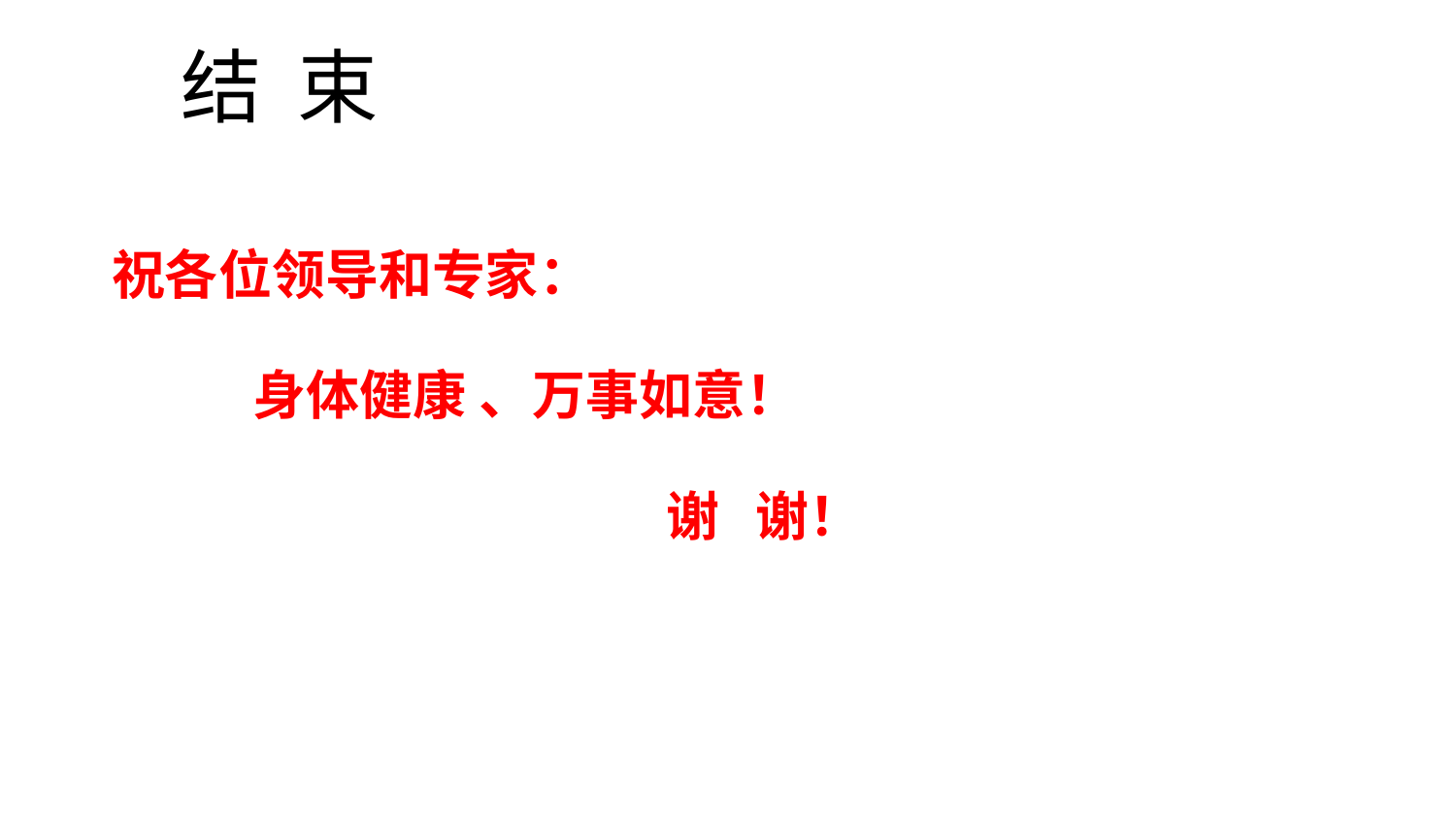

# 结  束
祝各位领导和专家：

           身体健康 、万事如意！

           谢   谢！